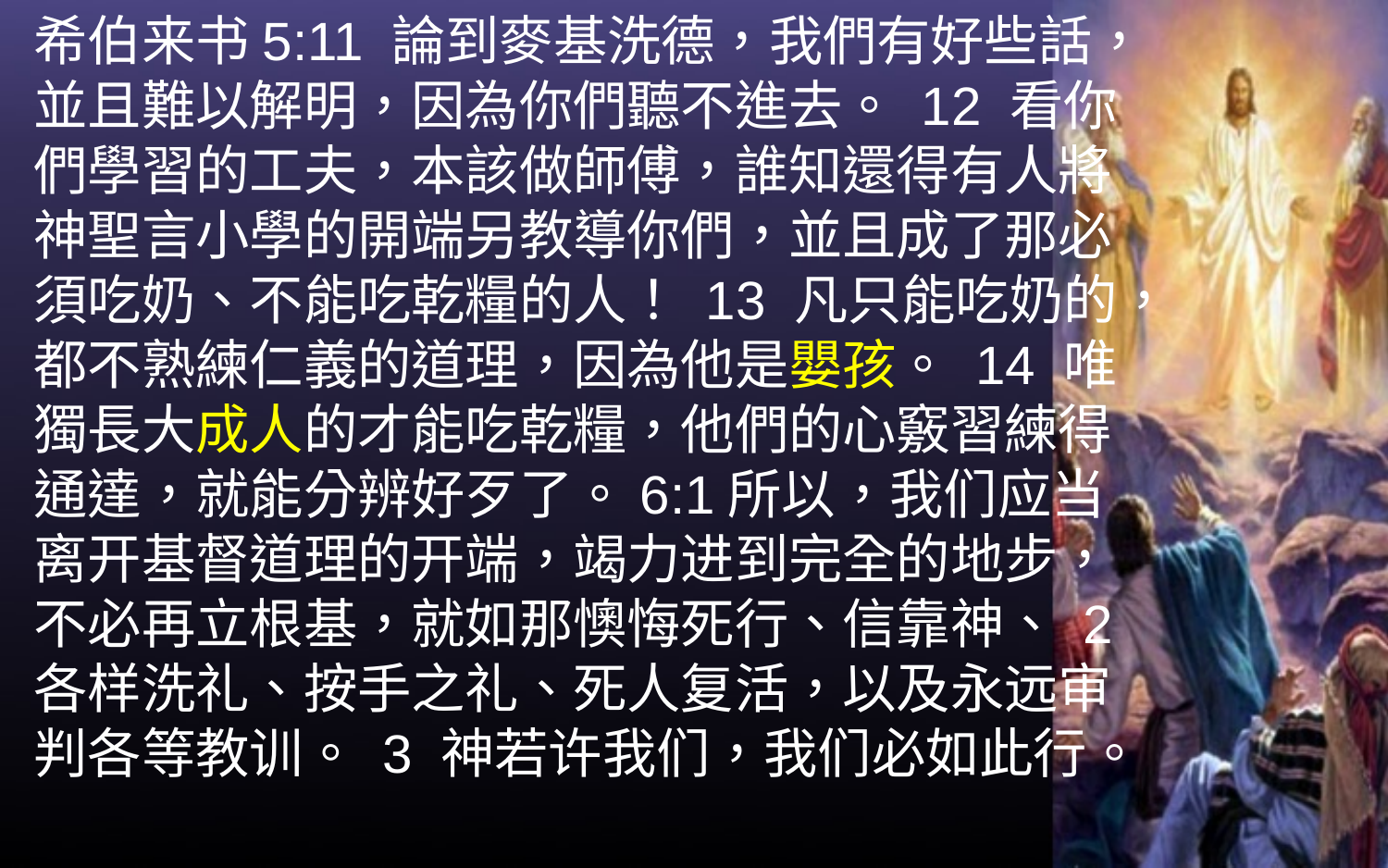

希伯来书5:11 論到麥基洗德，我們有好些話，並且難以解明，因為你們聽不進去。 12 看你們學習的工夫，本該做師傅，誰知還得有人將神聖言小學的開端另教導你們，並且成了那必須吃奶、不能吃乾糧的人！ 13 凡只能吃奶的，都不熟練仁義的道理，因為他是嬰孩。 14 唯獨長大成人的才能吃乾糧，他們的心竅習練得通達，就能分辨好歹了。6:1所以，我们应当离开基督道理的开端，竭力进到完全的地步，不必再立根基，就如那懊悔死行、信靠神、 2 各样洗礼、按手之礼、死人复活，以及永远审判各等教训。 3 神若许我们，我们必如此行。